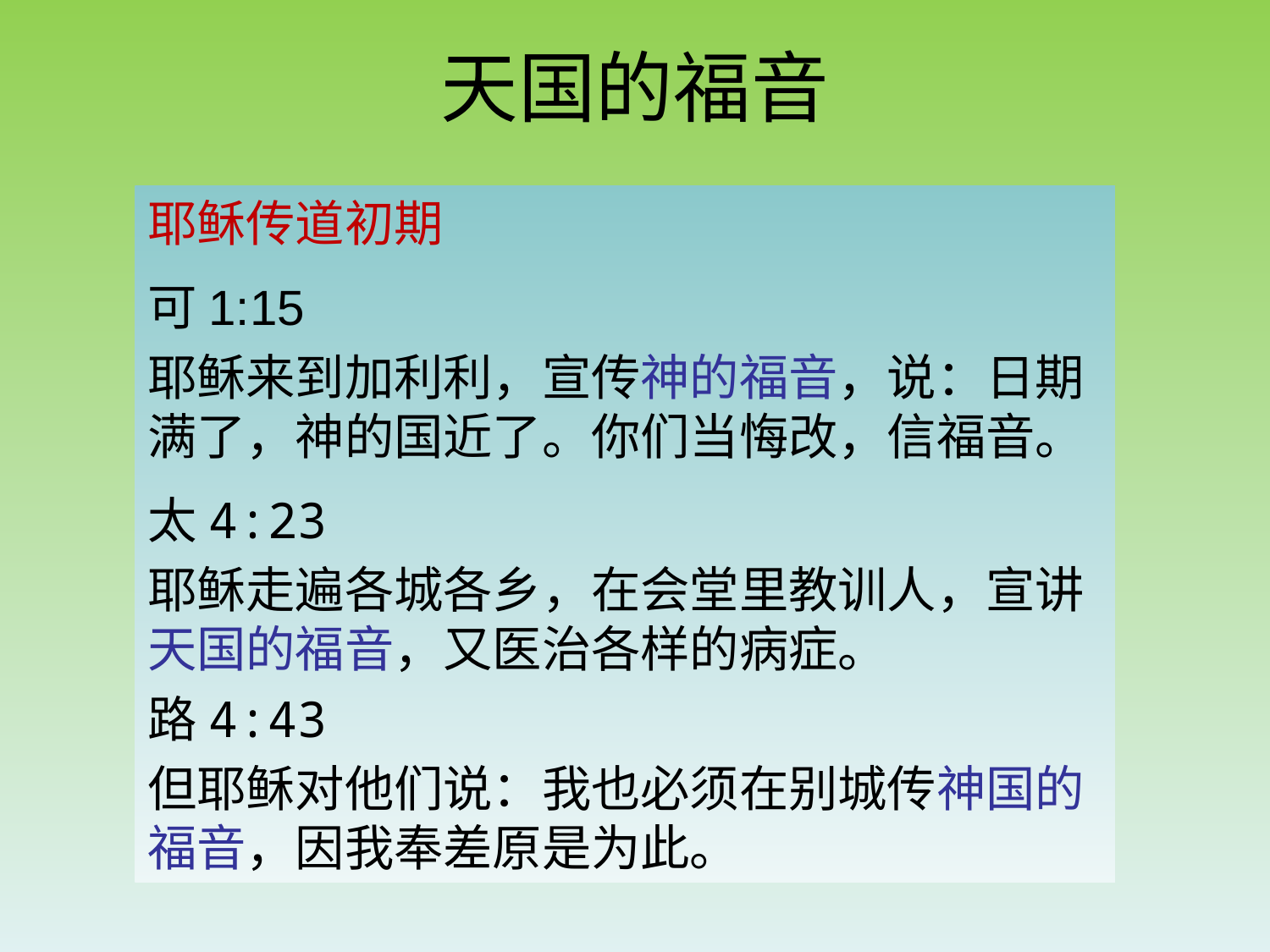

# 天国的福音
耶稣传道初期
可1:15
耶稣来到加利利，宣传神的福音，说：日期满了，神的国近了。你们当悔改，信福音。
太4:23
耶稣走遍各城各乡，在会堂里教训人，宣讲天国的福音，又医治各样的病症。
路4:43
但耶稣对他们说：我也必须在别城传神国的福音，因我奉差原是为此。